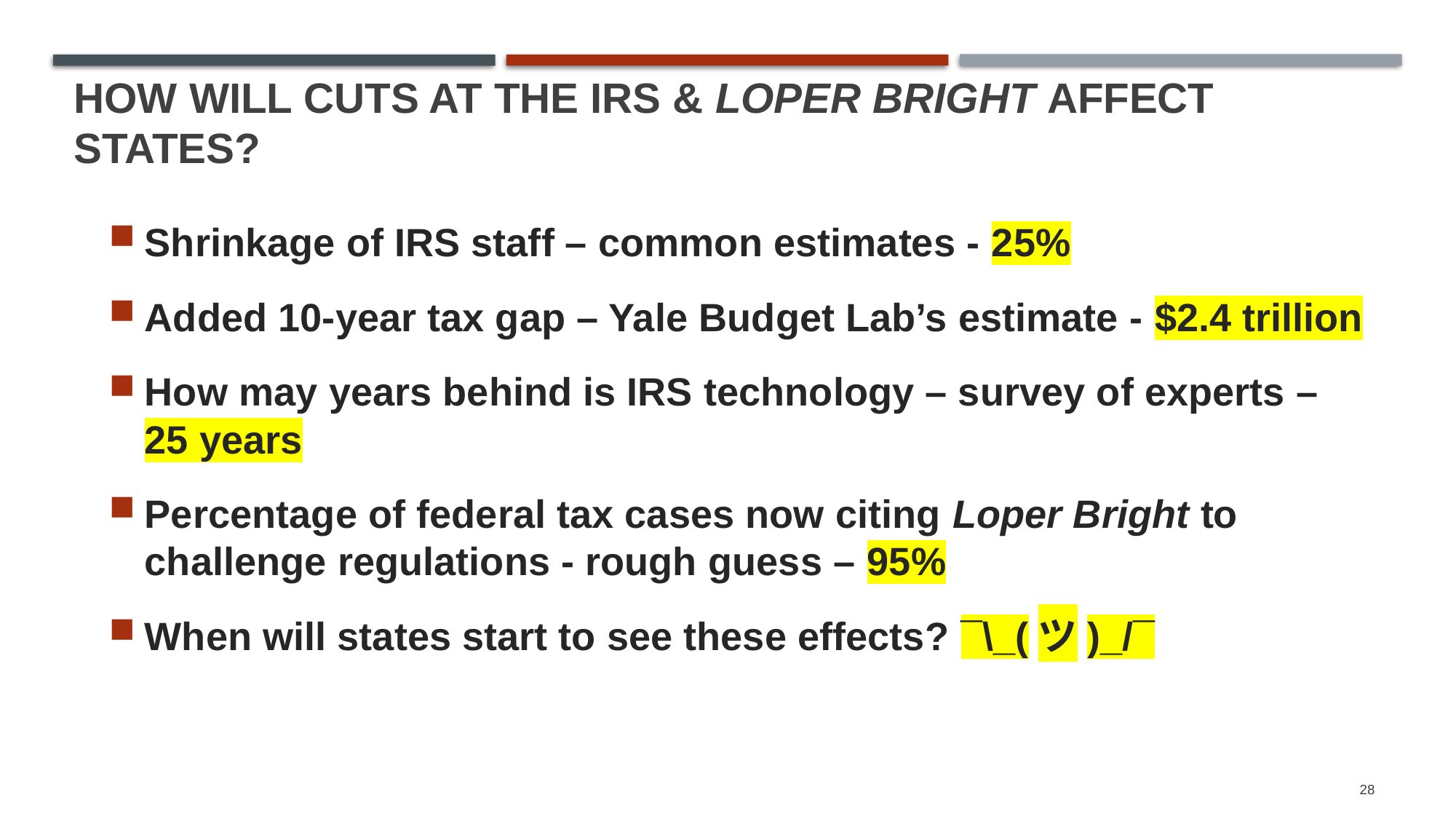

# How will Cuts at the IRS & Loper Bright Affect states?
Shrinkage of IRS staff – common estimates - 25%
Added 10-year tax gap – Yale Budget Lab’s estimate - $2.4 trillion
How may years behind is IRS technology – survey of experts – 25 years
Percentage of federal tax cases now citing Loper Bright to challenge regulations - rough guess – 95%
When will states start to see these effects? ¯\_(ツ)_/¯

28